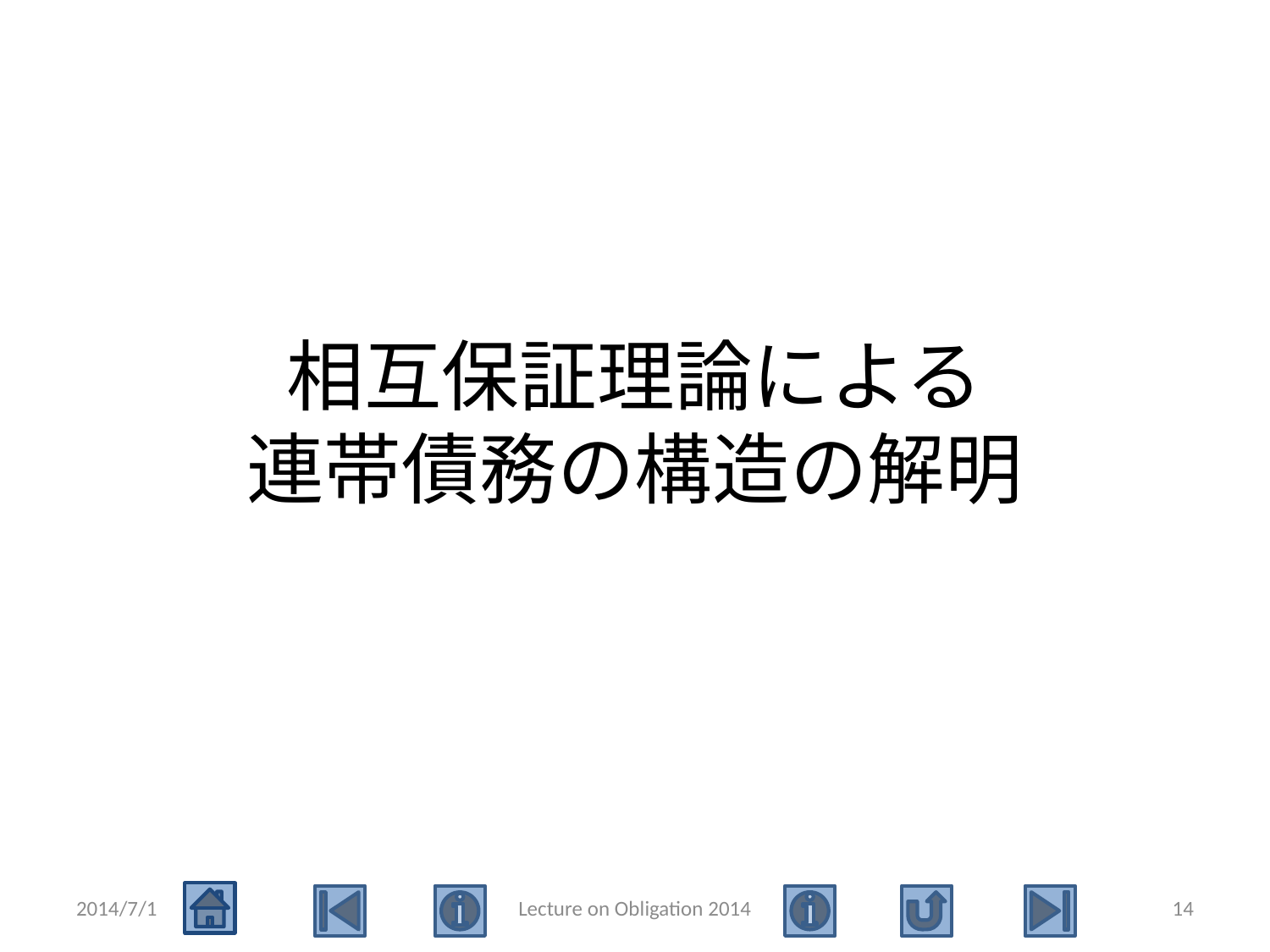

# 相互保証理論による 連帯債務の構造の解明

2014/7/1
Lecture on Obligation 2014
14